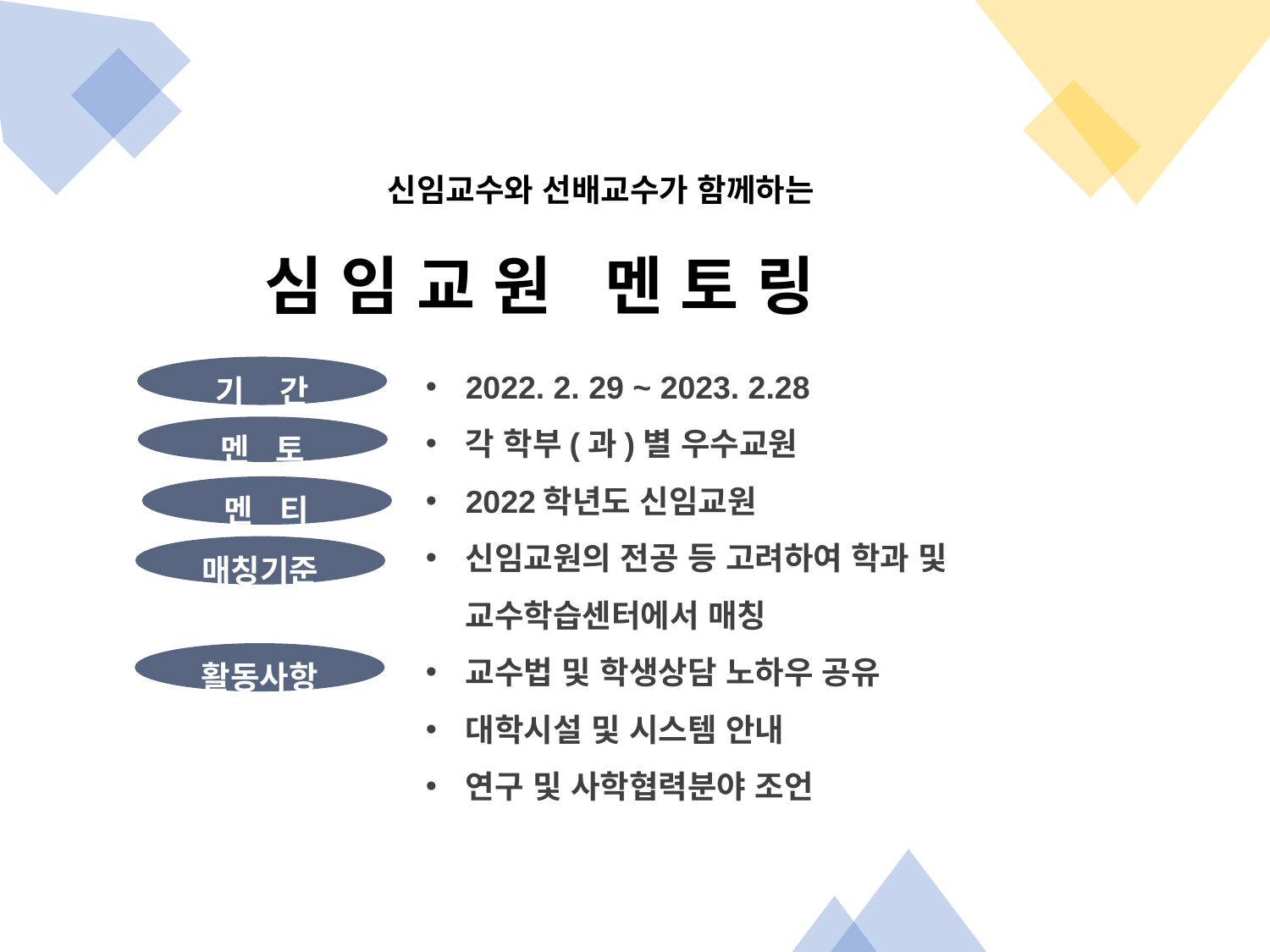

신임교수와 선배교수가 함께하는
심 임 교 원   멘 토 링
2022. 2. 29 ~ 2023. 2.28
각 학부(과)별 우수교원
2022학년도 신임교원
신임교원의 전공 등 고려하여 학과 및 교수학습센터에서 매칭
교수법 및 학생상담 노하우 공유
대학시설 및 시스템 안내
연구 및 사학협력분야 조언
기    간
멘   토
멘   티
매칭기준
활동사항